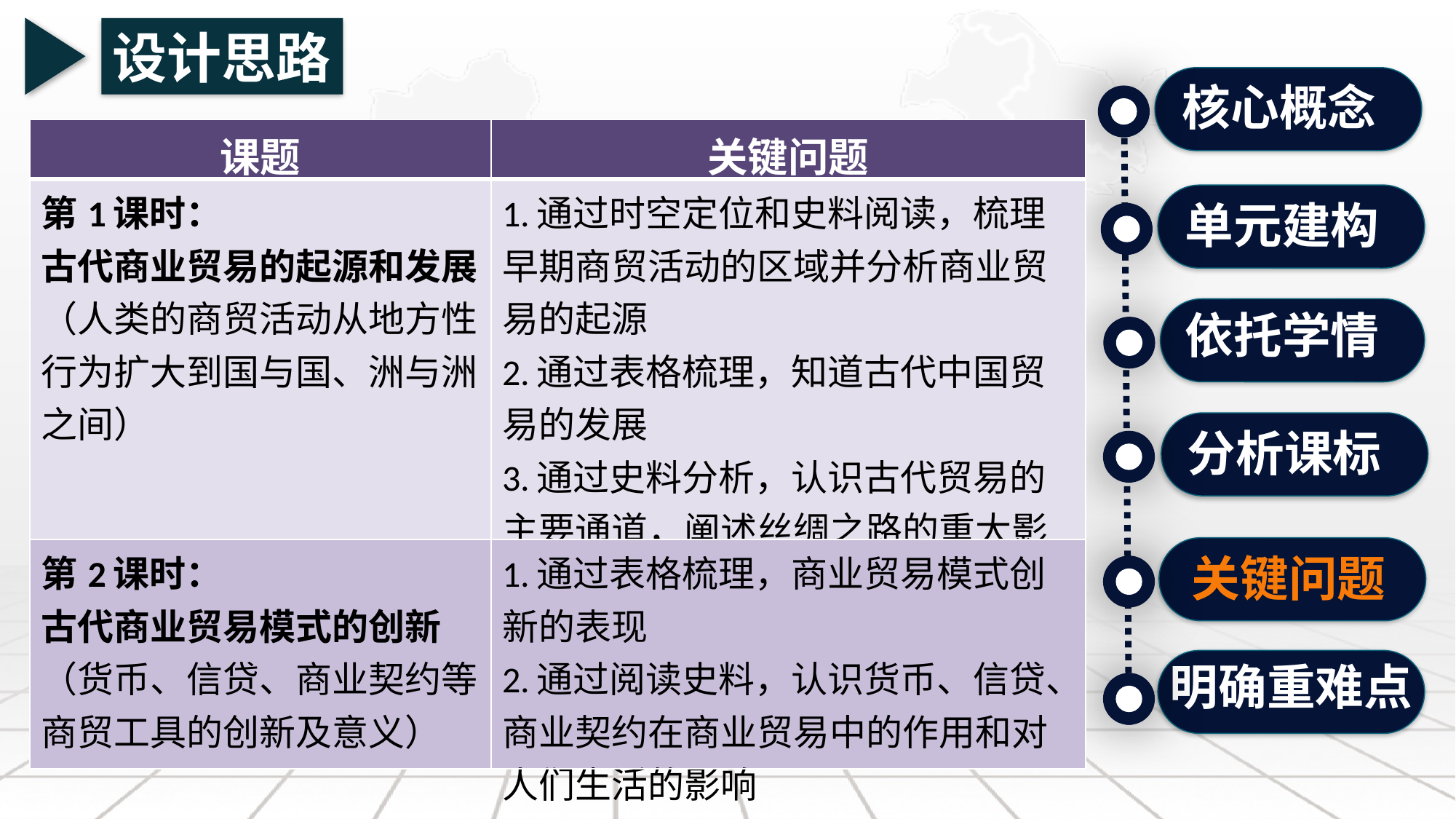

设计思路

核心概念
| 课题 | 关键问题 |
| --- | --- |
| 第1课时： 古代商业贸易的起源和发展 （人类的商贸活动从地方性行为扩大到国与国、洲与洲之间） | 1.通过时空定位和史料阅读，梳理早期商贸活动的区域并分析商业贸易的起源 2.通过表格梳理，知道古代中国贸易的发展 3.通过史料分析，认识古代贸易的主要通道，阐述丝绸之路的重大影响 |
| 第2课时： 古代商业贸易模式的创新 （货币、信贷、商业契约等商贸工具的创新及意义） | 1.通过表格梳理，商业贸易模式创新的表现 2.通过阅读史料，认识货币、信贷、商业契约在商业贸易中的作用和对人们生活的影响 |

单元建构

依托学情

分析课标

关键问题

明确重难点